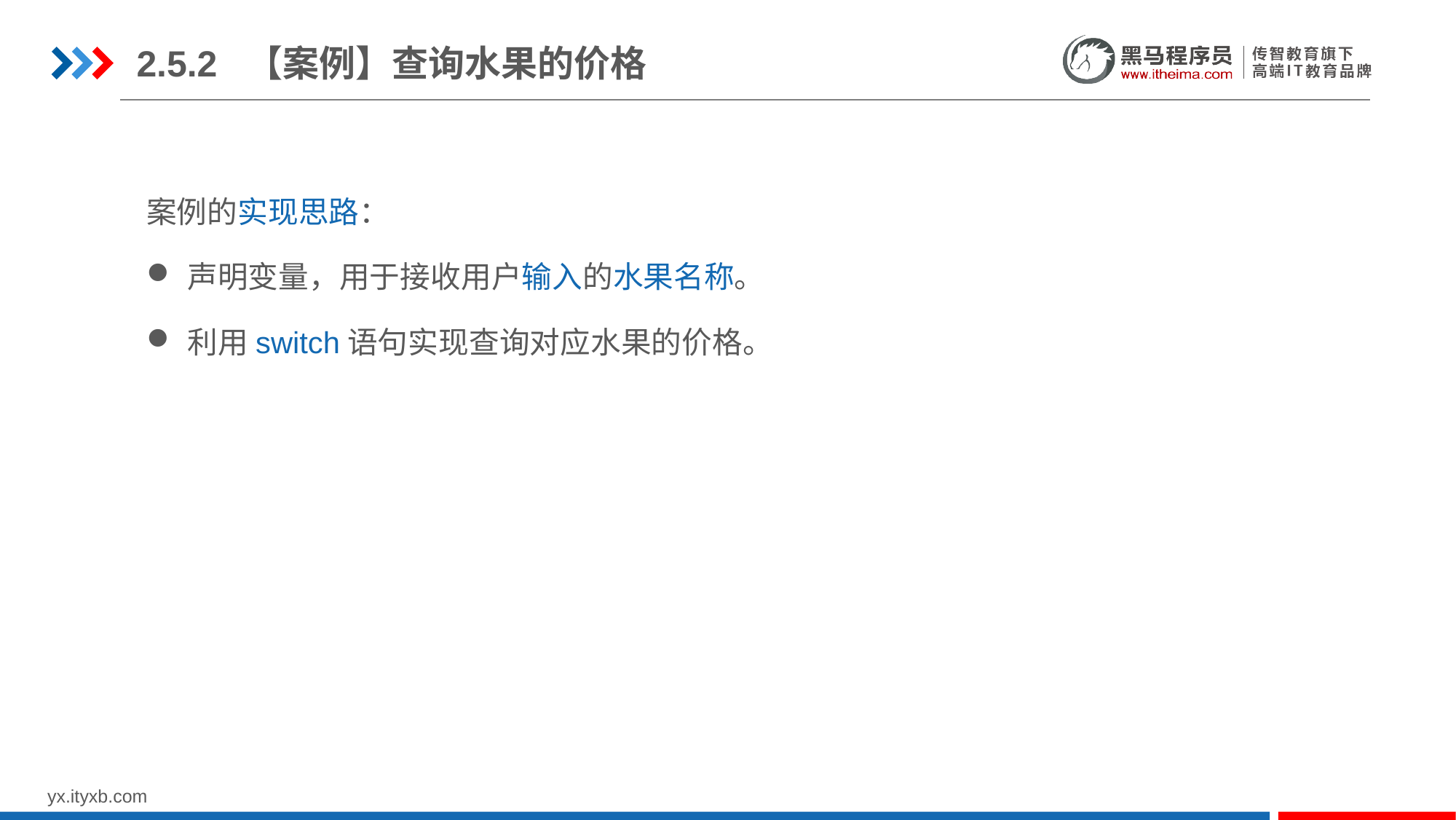

2.5.2  【案例】查询水果的价格
案例的实现思路：

声明变量，用于接收用户输入的水果名称。

利用switch语句实现查询对应水果的价格。